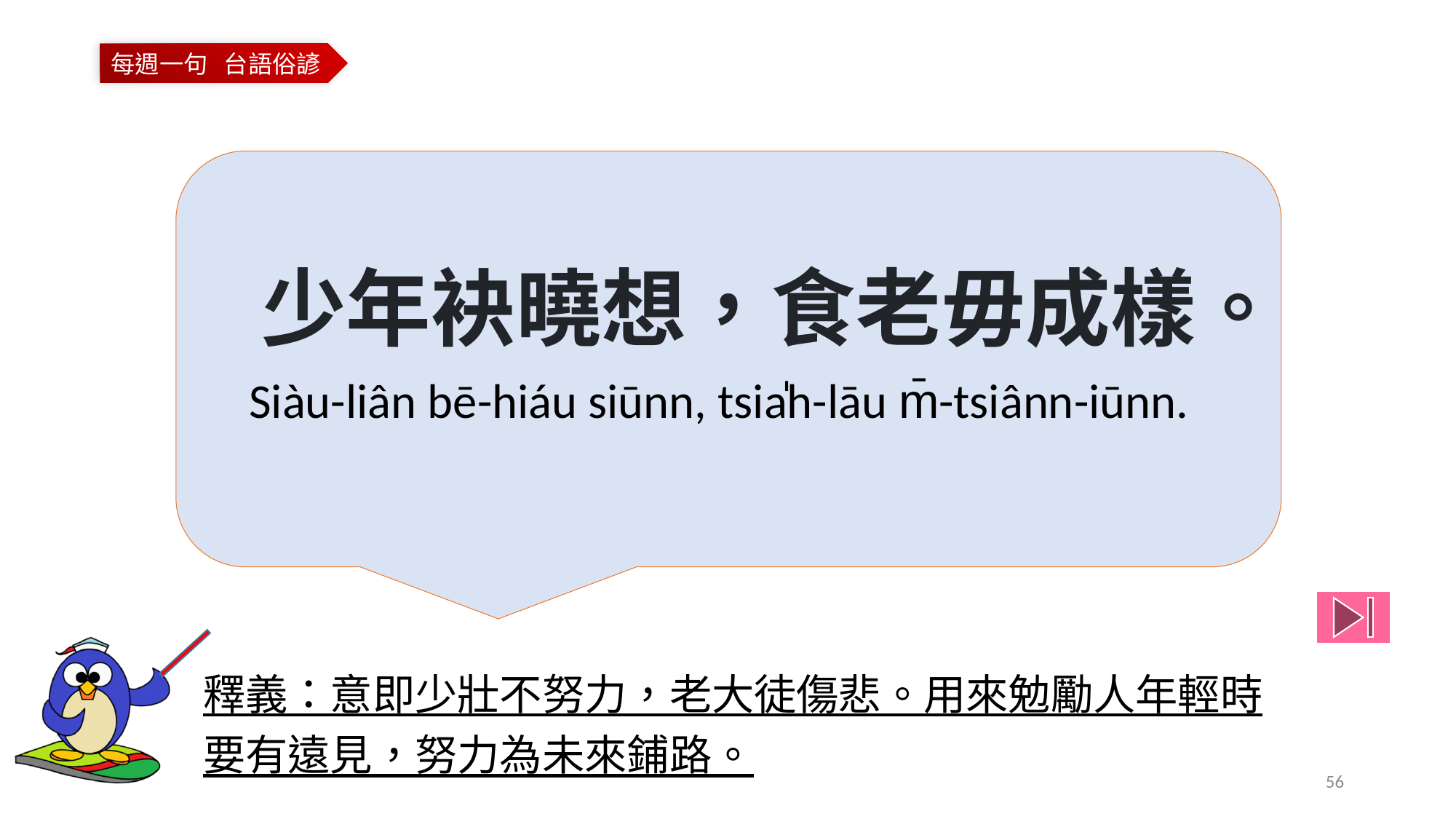

少年袂曉想，食老毋成樣。
Siàu-liân bē-hiáu siūnn, tsia̍h-lāu m̄-tsiânn-iūnn.

釋義：意即少壯不努力，老大徒傷悲。用來勉勵人年輕時
要有遠見，努力為未來鋪路。
56